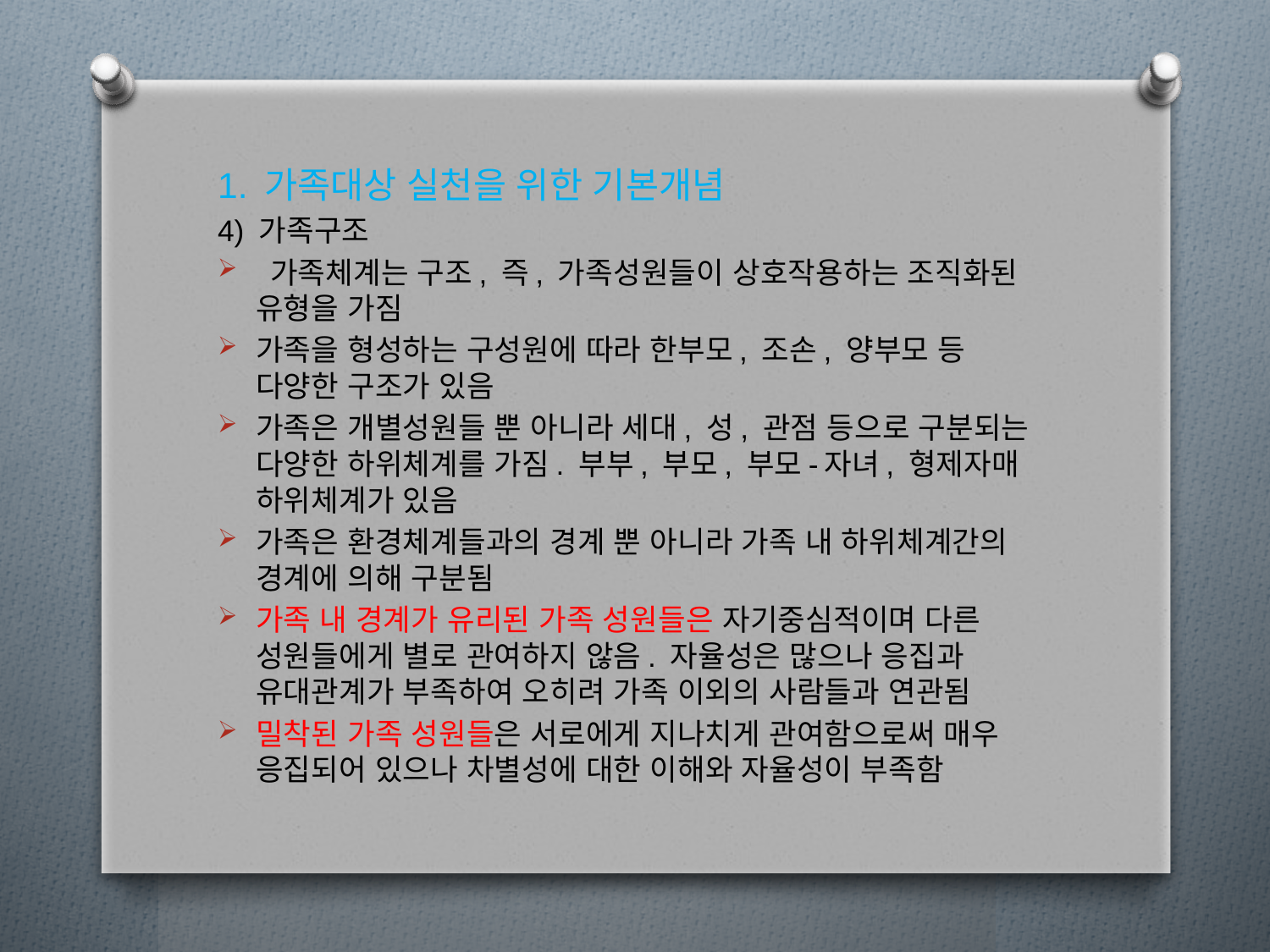

1. 가족대상 실천을 위한 기본개념
4) 가족구조
 가족체계는 구조, 즉, 가족성원들이 상호작용하는 조직화된 유형을 가짐
가족을 형성하는 구성원에 따라 한부모, 조손, 양부모 등 다양한 구조가 있음
가족은 개별성원들 뿐 아니라 세대, 성, 관점 등으로 구분되는 다양한 하위체계를 가짐. 부부, 부모, 부모-자녀, 형제자매 하위체계가 있음
가족은 환경체계들과의 경계 뿐 아니라 가족 내 하위체계간의 경계에 의해 구분됨
가족 내 경계가 유리된 가족 성원들은 자기중심적이며 다른 성원들에게 별로 관여하지 않음. 자율성은 많으나 응집과 유대관계가 부족하여 오히려 가족 이외의 사람들과 연관됨
밀착된 가족 성원들은 서로에게 지나치게 관여함으로써 매우 응집되어 있으나 차별성에 대한 이해와 자율성이 부족함